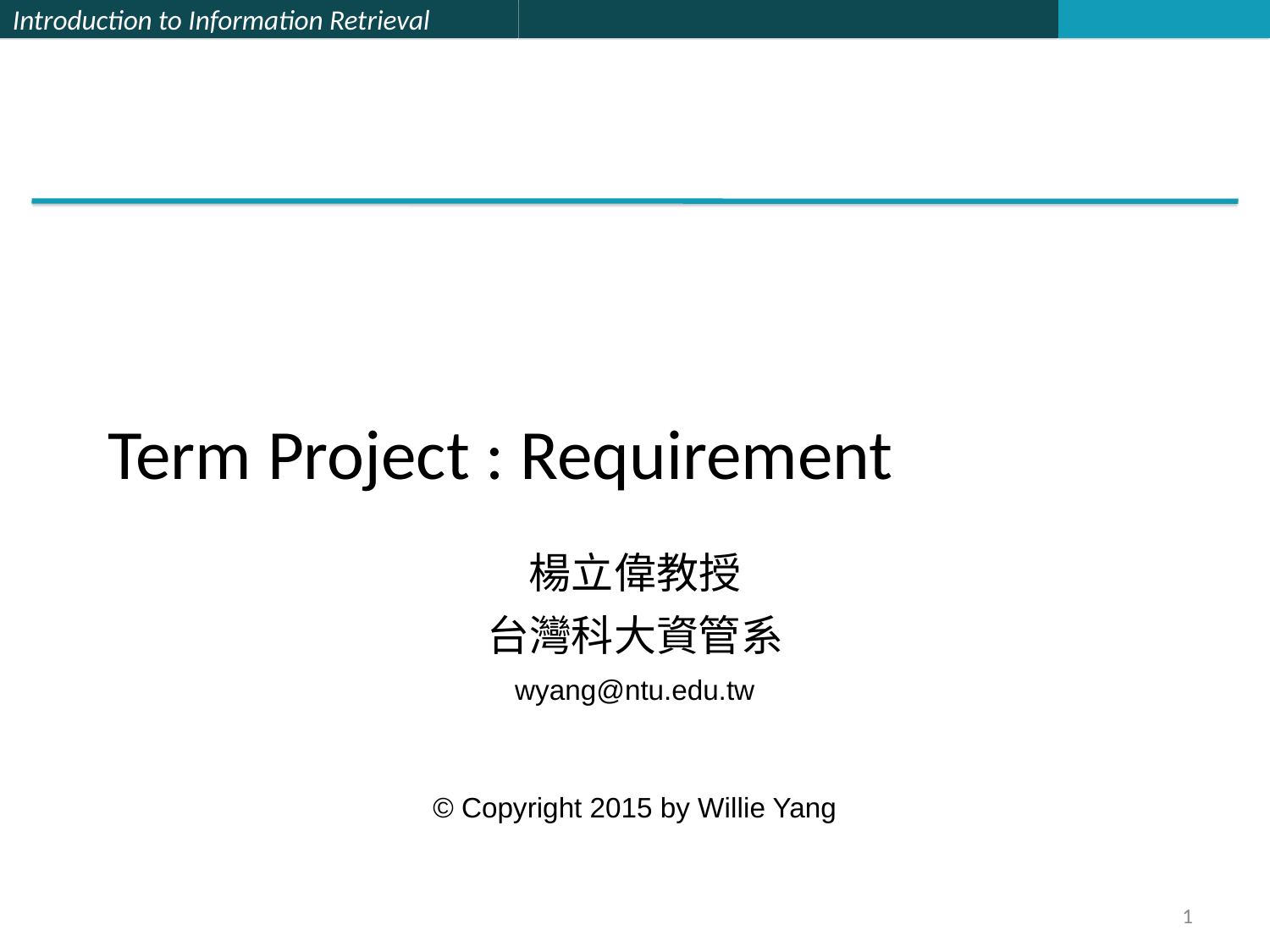

# Term Project : Requirement
楊立偉教授
台灣科大資管系
wyang@ntu.edu.tw

© Copyright 2015 by Willie Yang
1